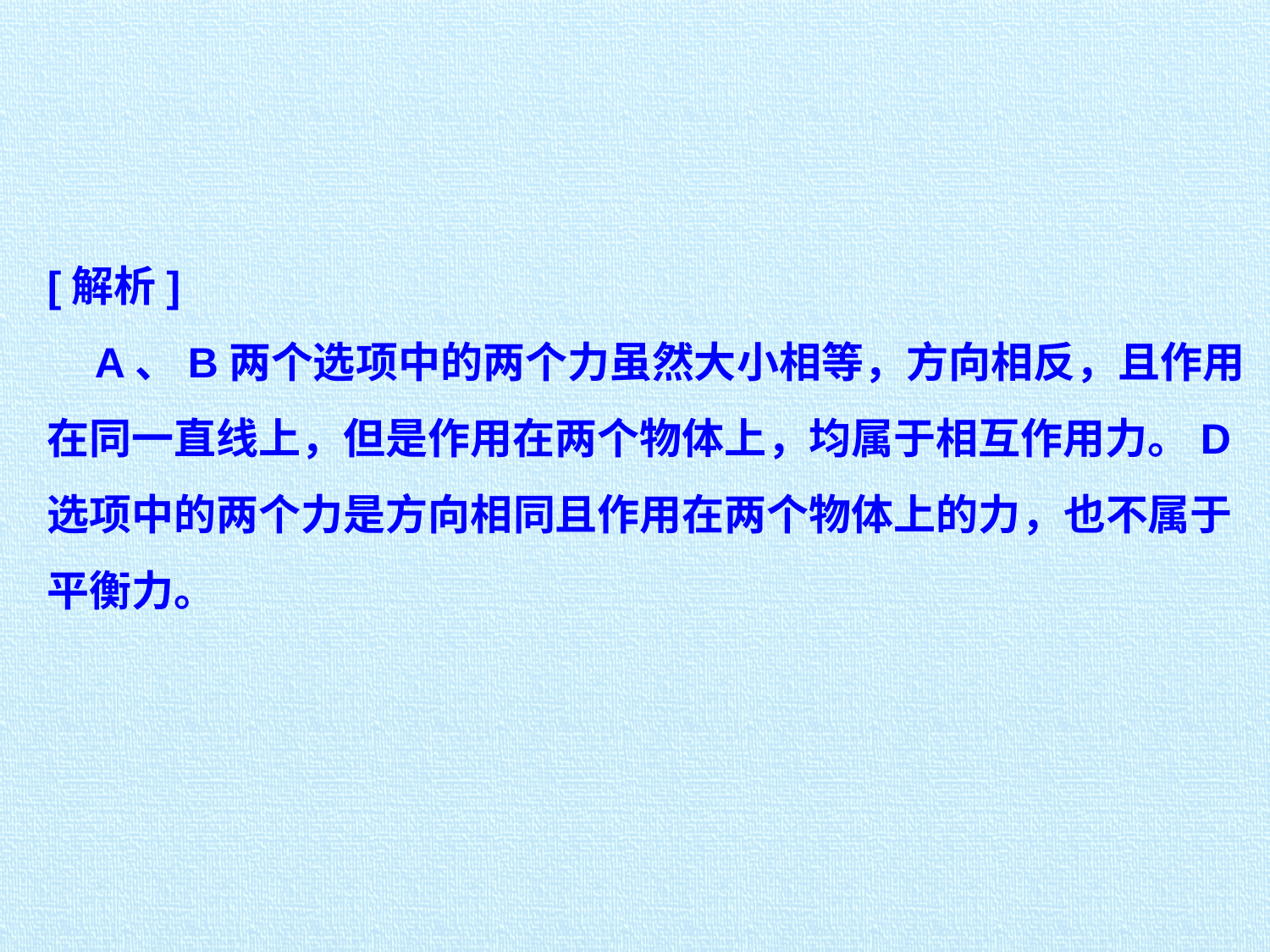

[解析]
    A、B两个选项中的两个力虽然大小相等，方向相反，且作用在同一直线上，但是作用在两个物体上，均属于相互作用力。D选项中的两个力是方向相同且作用在两个物体上的力，也不属于平衡力。